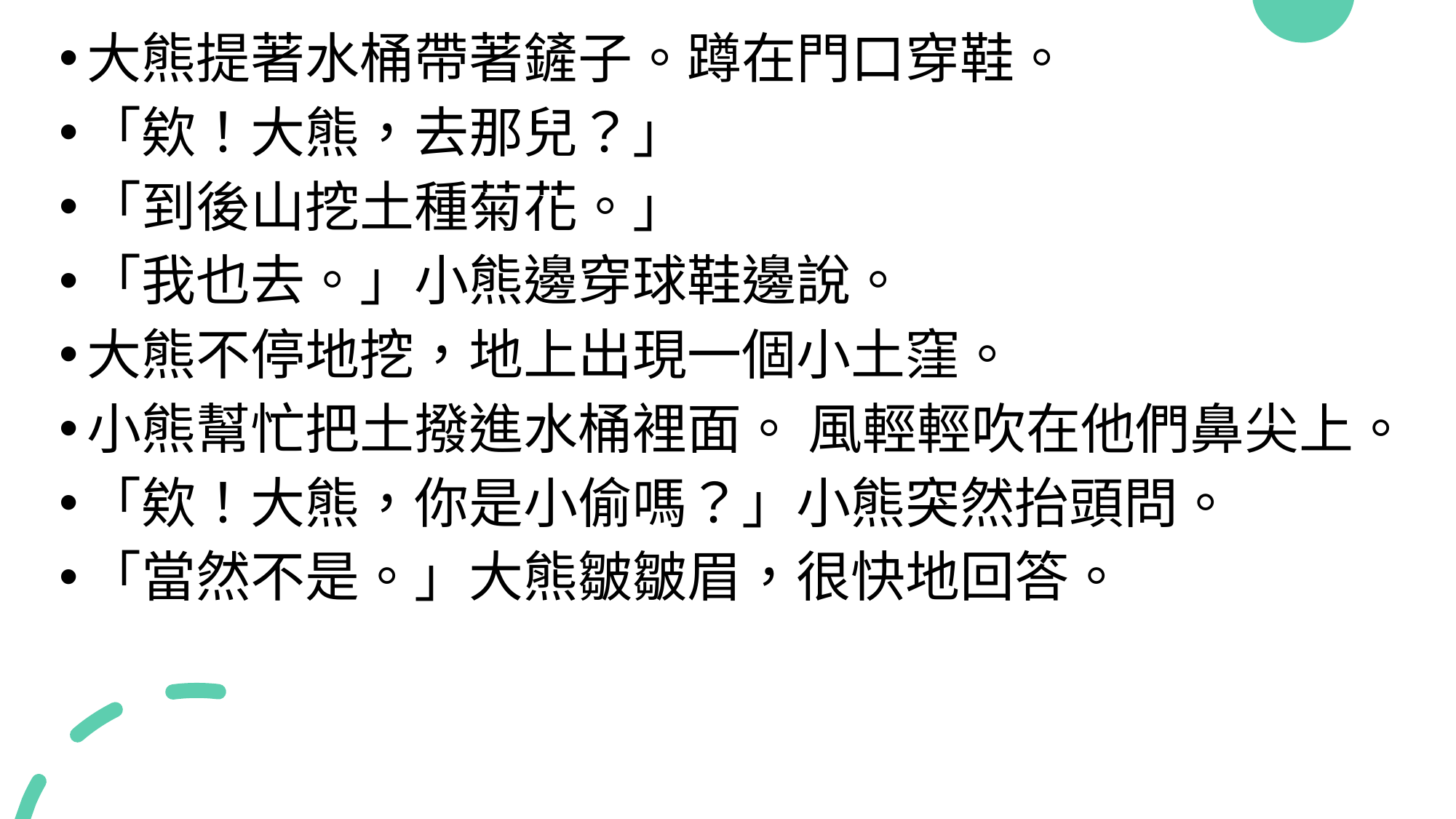

大熊提著水桶帶著鏟子。蹲在門口穿鞋。
「欸！大熊，去那兒？」
「到後山挖土種菊花。」
「我也去。」小熊邊穿球鞋邊說。
大熊不停地挖，地上出現一個小土窪。
小熊幫忙把土撥進水桶裡面。 風輕輕吹在他們鼻尖上。
「欸！大熊，你是小偷嗎？」小熊突然抬頭問。
「當然不是。」大熊皺皺眉，很快地回答。